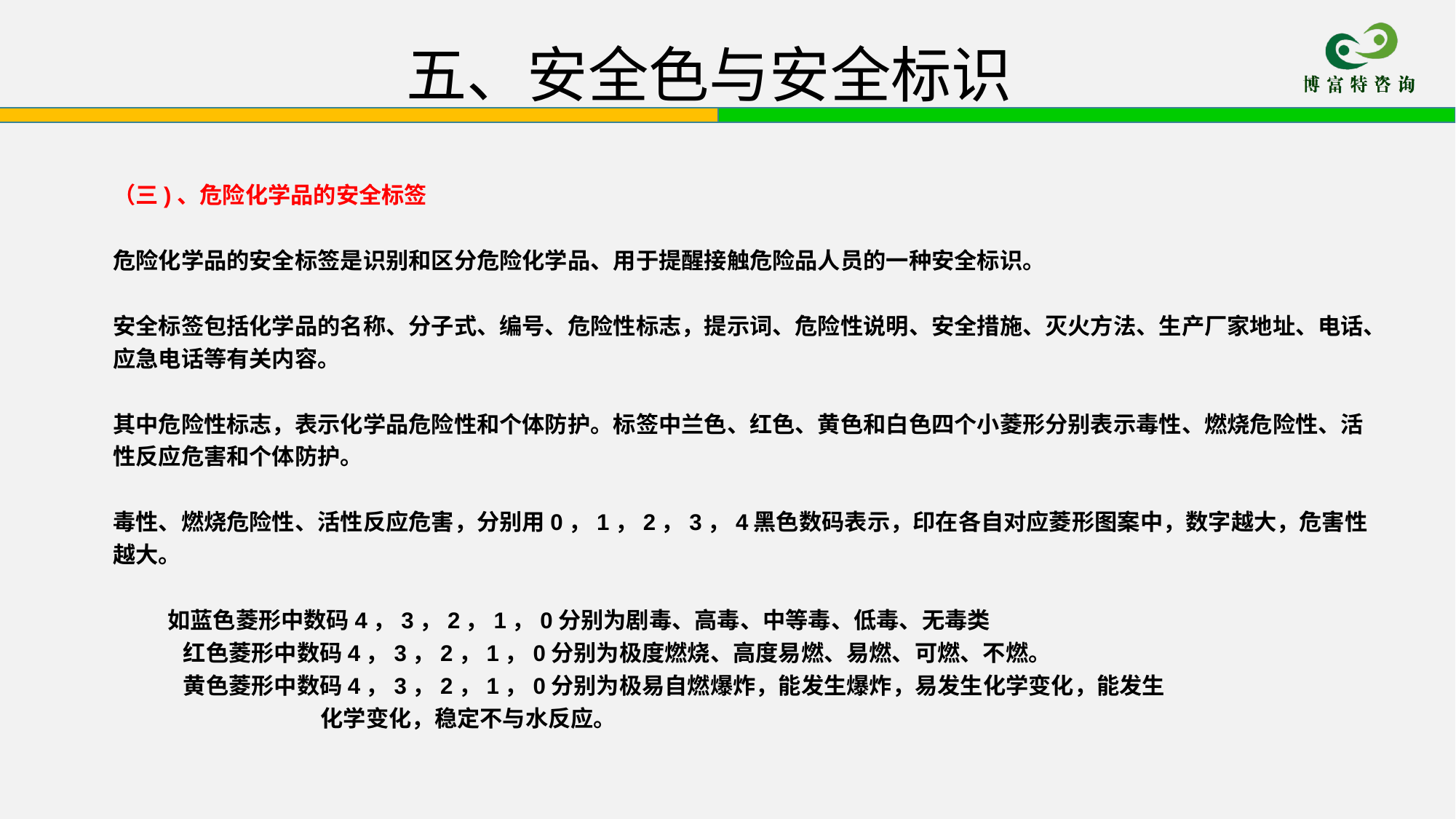

五、安全色与安全标识
（三)、危险化学品的安全标签

危险化学品的安全标签是识别和区分危险化学品、用于提醒接触危险品人员的一种安全标识。

安全标签包括化学品的名称、分子式、编号、危险性标志，提示词、危险性说明、安全措施、灭火方法、生产厂家地址、电话、应急电话等有关内容。

其中危险性标志，表示化学品危险性和个体防护。标签中兰色、红色、黄色和白色四个小菱形分别表示毒性、燃烧危险性、活性反应危害和个体防护。

毒性、燃烧危险性、活性反应危害，分别用0，1，2，3，4黑色数码表示，印在各自对应菱形图案中，数字越大，危害性越大。

如蓝色菱形中数码4，3，2，1，0分别为剧毒、高毒、中等毒、低毒、无毒类
  红色菱形中数码4，3，2，1，0分别为极度燃烧、高度易燃、易燃、可燃、不燃。
  黄色菱形中数码4，3，2，1，0分别为极易自燃爆炸，能发生爆炸，易发生化学变化，能发生
                             化学变化，稳定不与水反应。
26